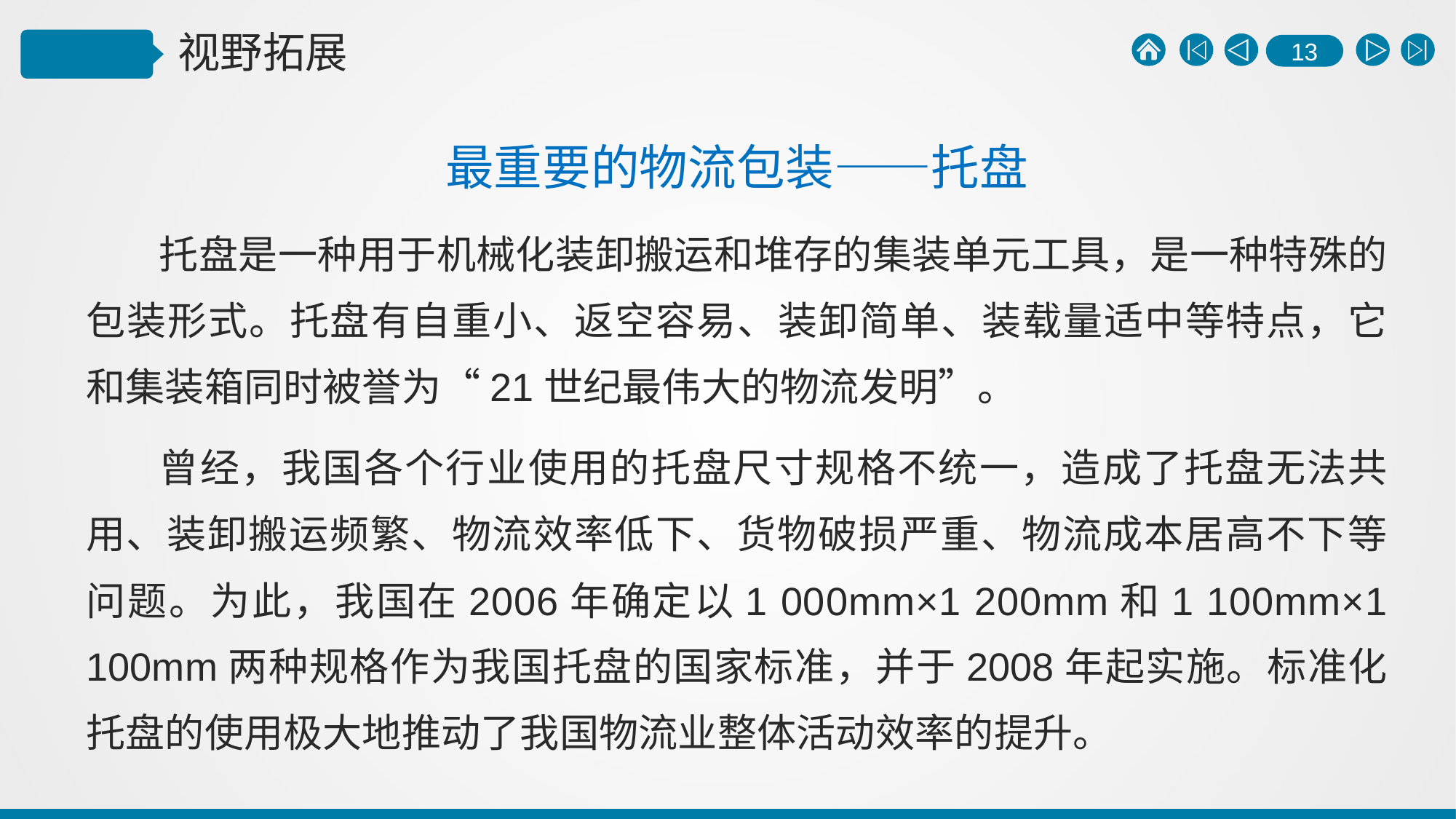

最重要的物流包装——托盘
托盘是一种用于机械化装卸搬运和堆存的集装单元工具，是一种特殊的包装形式。托盘有自重小、返空容易、装卸简单、装载量适中等特点，它和集装箱同时被誉为“21世纪最伟大的物流发明”。
曾经，我国各个行业使用的托盘尺寸规格不统一，造成了托盘无法共用、装卸搬运频繁、物流效率低下、货物破损严重、物流成本居高不下等问题。为此，我国在2006年确定以1 000mm×1 200mm和1 100mm×1 100mm两种规格作为我国托盘的国家标准，并于2008年起实施。标准化托盘的使用极大地推动了我国物流业整体活动效率的提升。